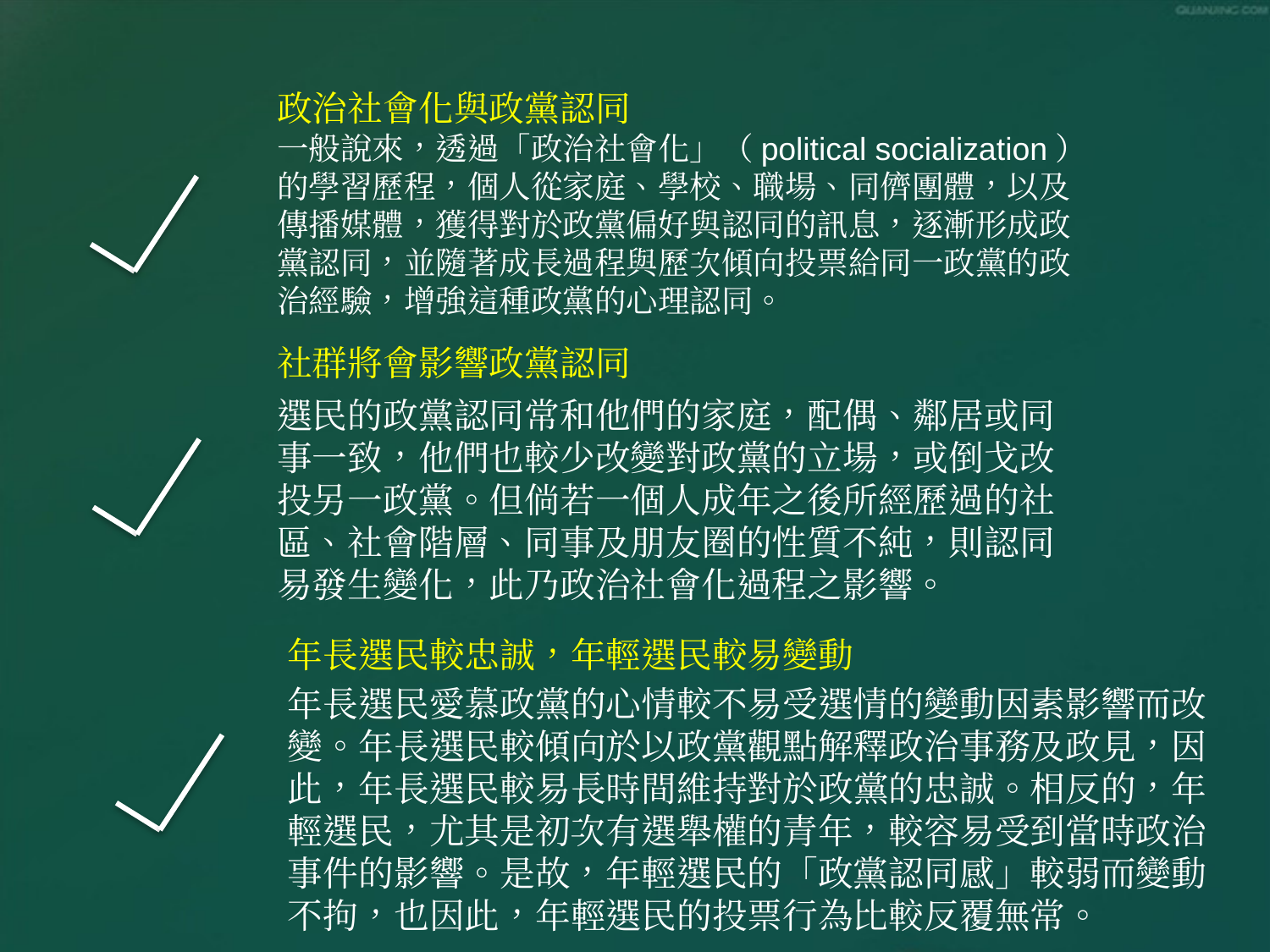

政治社會化與政黨認同
一般說來，透過「政治社會化」（political socialization）的學習歷程，個人從家庭、學校、職場、同儕團體，以及傳播媒體，獲得對於政黨偏好與認同的訊息，逐漸形成政黨認同，並隨著成長過程與歷次傾向投票給同一政黨的政治經驗，增強這種政黨的心理認同。
社群將會影響政黨認同
選民的政黨認同常和他們的家庭，配偶、鄰居或同事一致，他們也較少改變對政黨的立場，或倒戈改投另一政黨。但倘若一個人成年之後所經歷過的社區、社會階層、同事及朋友圈的性質不純，則認同易發生變化，此乃政治社會化過程之影響。
年長選民較忠誠，年輕選民較易變動
年長選民愛慕政黨的心情較不易受選情的變動因素影響而改變。年長選民較傾向於以政黨觀點解釋政治事務及政見，因此，年長選民較易長時間維持對於政黨的忠誠。相反的，年輕選民，尤其是初次有選舉權的青年，較容易受到當時政治事件的影響。是故，年輕選民的「政黨認同感」較弱而變動不拘，也因此，年輕選民的投票行為比較反覆無常。